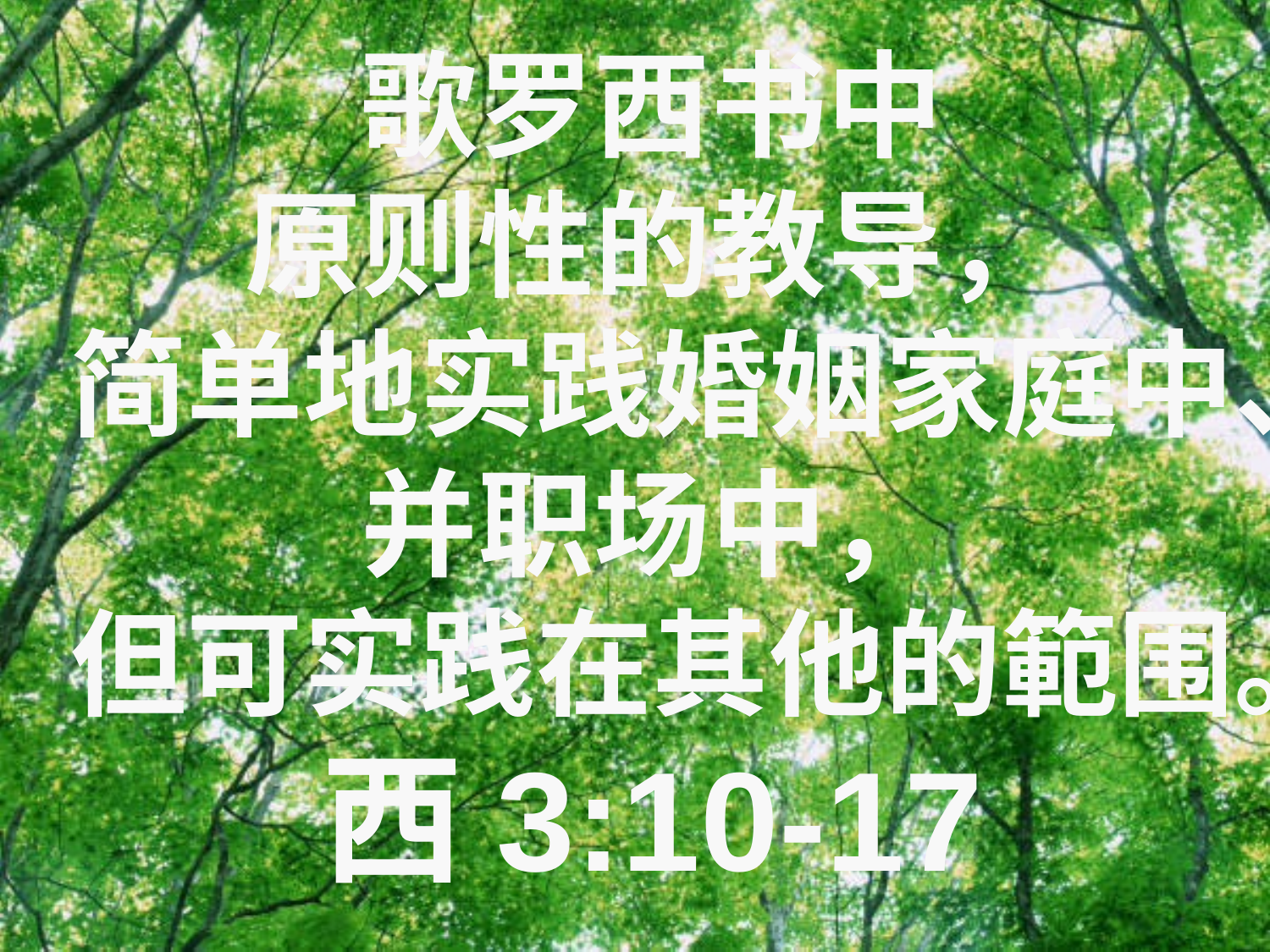

歌罗西书中
原则性的教导，
简单地实践婚姻家庭中、并职场中，
但可实践在其他的範围。
西3:10-17